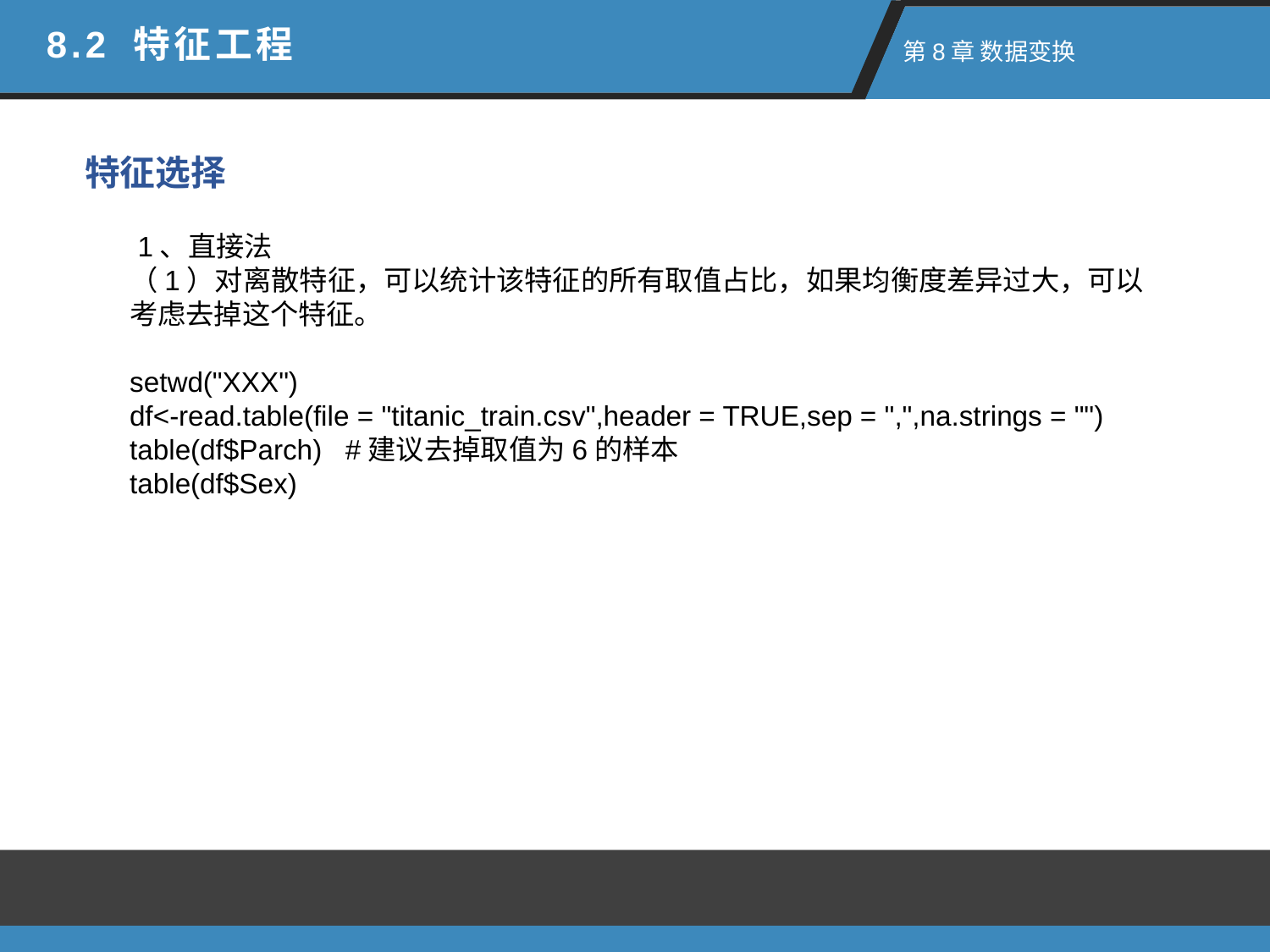

8.2 特征工程
  第8章 数据变换
特征选择
 1、直接法
（1）对离散特征，可以统计该特征的所有取值占比，如果均衡度差异过大，可以考虑去掉这个特征。

setwd("XXX")
df<-read.table(file = "titanic_train.csv",header = TRUE,sep = ",",na.strings = "")
table(df$Parch)   #建议去掉取值为6的样本
table(df$Sex)